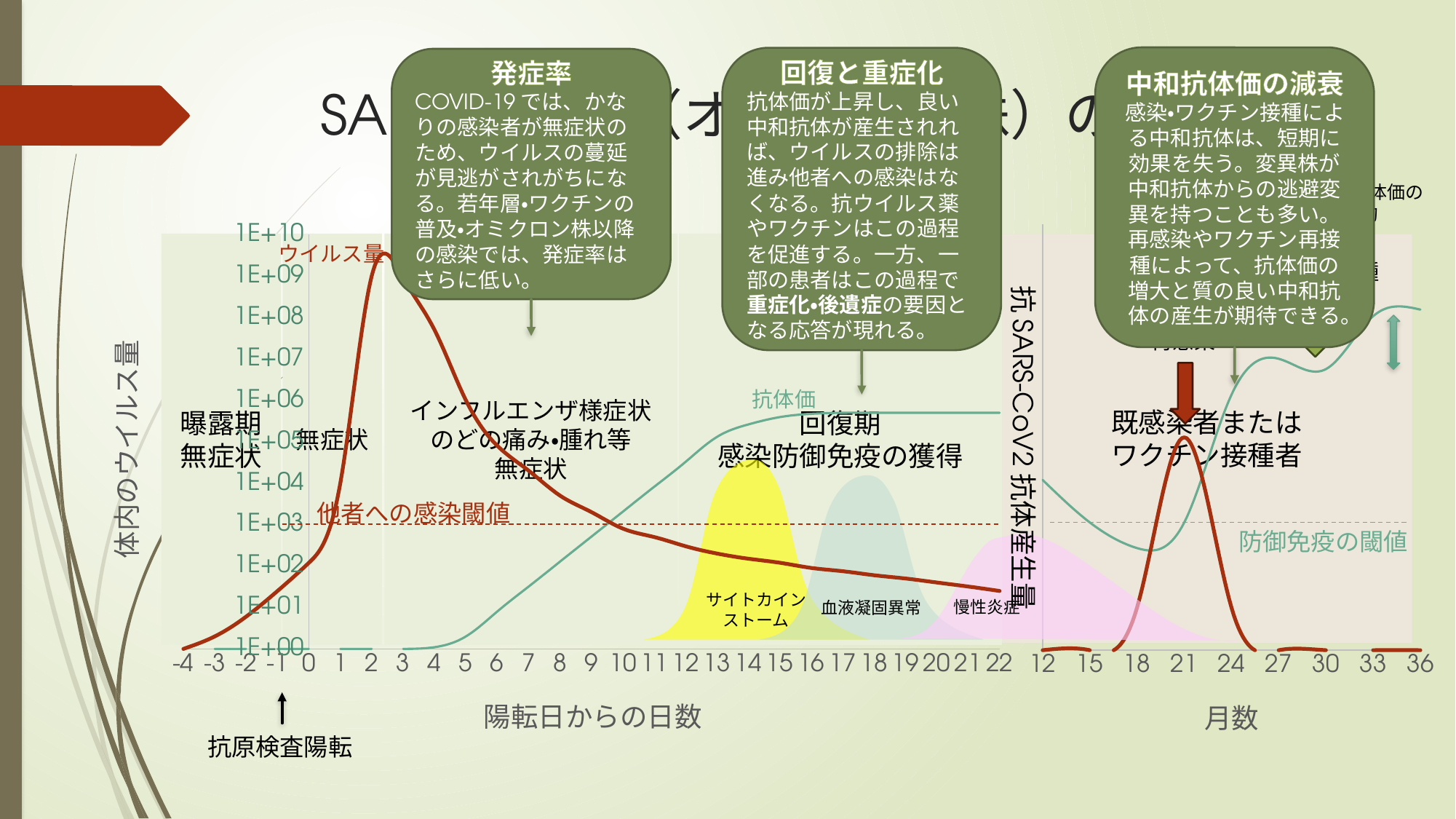

中和抗体価の減衰
感染・ワクチン接種による中和抗体は、短期に効果を失う。変異株が中和抗体からの逃避変異を持つことも多い。再感染やワクチン再接種によって、抗体価の増大と質の良い中和抗体の産生が期待できる。
回復と重症化
抗体価が上昇し、良い中和抗体が産生されれば、ウイルスの排除は進み他者への感染はなくなる。抗ウイルス薬やワクチンはこの過程を促進する。一方、一部の患者はこの過程で重症化・後遺症の要因となる応答が現れる。
発症率
COVID-19では、かなりの感染者が無症状のため、ウイルスの蔓延が見逃がされがちになる。若年層・ワクチンの普及・オミクロン株以降の感染では、発症率はさらに低い。
# SARS-CoV2（オミクロン株）の感染経過
ワクチンによる抗体価の上昇は限定的

### Chart

| Category | Viral load | Antibodies |
|---|---|---|

### Chart

| Category | Viral load | Antibodies |
|---|---|---|
曝露期
無症状
無症状
インフルエンザ様症状
のどの痛み・腫れ等
無症状
回復期
感染防御免疫の獲得
既感染者または
ワクチン接種者
防御免疫の閾値
ウイルス量
抗体価
抗SARS-CoV2抗体産生量

サイトカイン
ストーム

血液凝固異常

慢性炎症
他者への感染閾値
抗原検査陽転